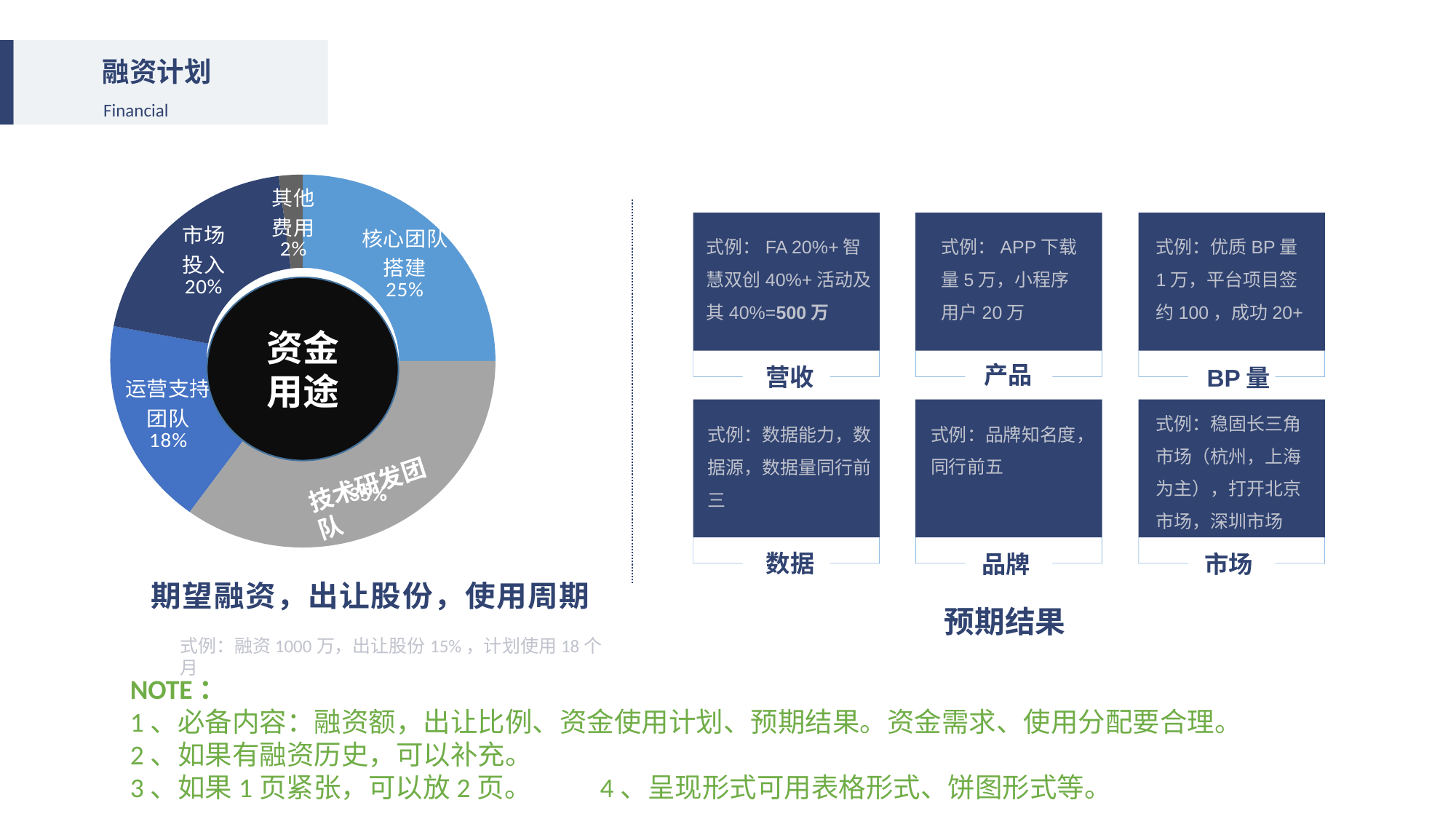

融资计划
Financial

### Chart: 期望融资，出让股份，使用周期

| Category | 资金使用计划（18个月） |
|---|---|
| 核心团队搭建 | 0.25 |
| 技术研发团队 | 0.3500000000000001 |
| 运营支持团队 | 0.18000000000000005 |
| 市场投入费用 | 0.2 |
| 其他费用 | 0.020000000000000007 |
资金
用途
技术研发团队

式例：APP下载量5万，小程序用户20万
式例：优质BP量1万，平台项目签约100，成功20+
式例：FA 20%+智慧双创40%+活动及其40%=500万
产品
营收
BP量
式例：稳固长三角市场（杭州，上海为主），打开北京市场，深圳市场
式例：品牌知名度，同行前五
式例：数据能力，数据源，数据量同行前三
数据
品牌
市场
预期结果
式例：融资1000万，出让股份15%，计划使用18个月
NOTE：
1、必备内容：融资额，出让比例、资金使用计划、预期结果。资金需求、使用分配要合理。
2、如果有融资历史，可以补充。
3、如果1页紧张，可以放2页。          4、呈现形式可用表格形式、饼图形式等。